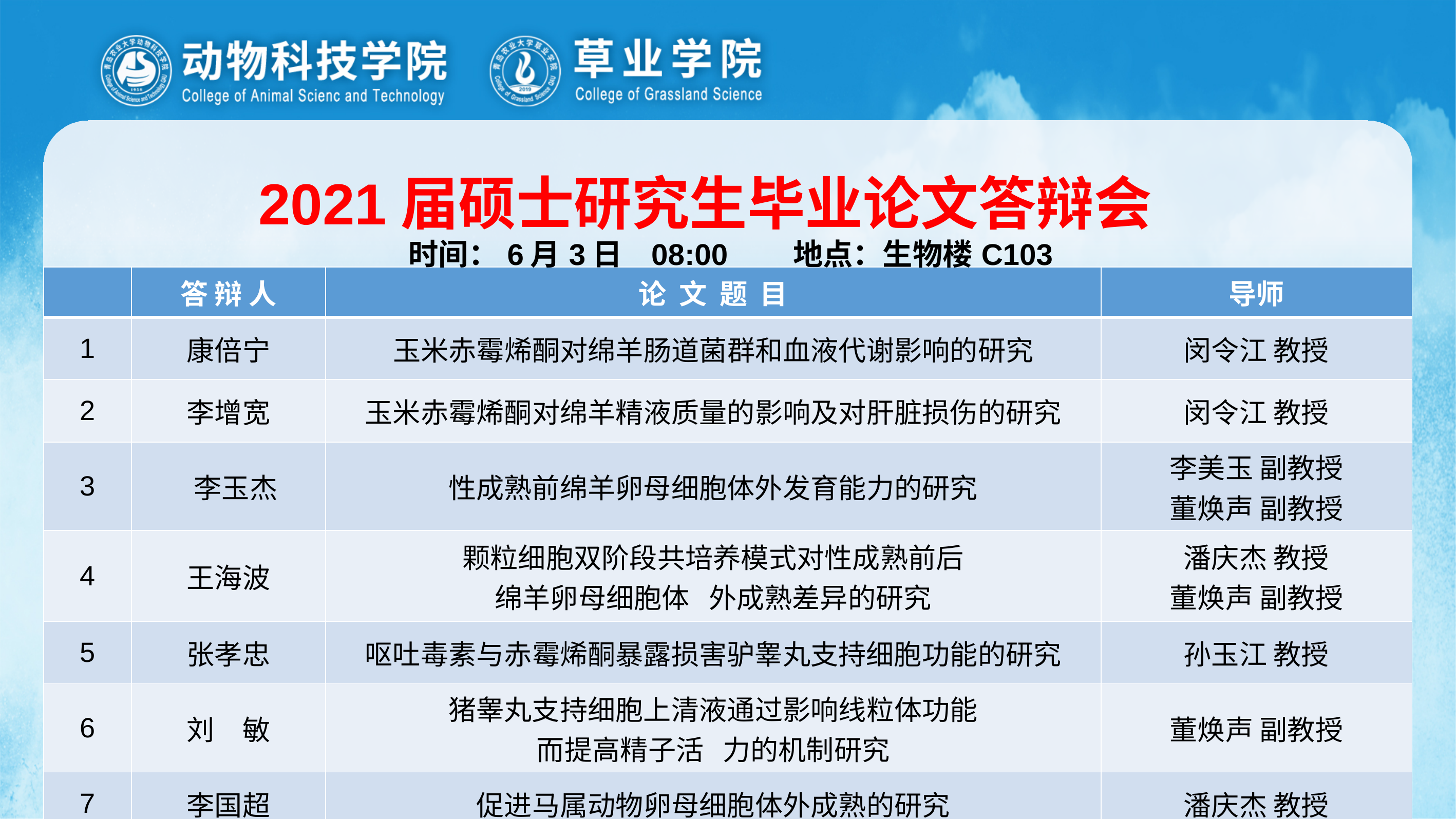

2021届硕士研究生毕业论文答辩会

时间：6月3日   08:00       地点：生物楼C103
|  | 答 辩 人 | 论 文 题 目 | 导师 |
| --- | --- | --- | --- |
| 1 | 康倍宁 | 玉米赤霉烯酮对绵羊肠道菌群和血液代谢影响的研究 | 闵令江 教授 |
| 2 | 李增宽 | 玉米赤霉烯酮对绵羊精液质量的影响及对肝脏损伤的研究 | 闵令江 教授 |
| 3 | 李玉杰 | 性成熟前绵羊卵母细胞体外发育能力的研究 | 李美玉 副教授 董焕声 副教授 |
| 4 | 王海波 | 颗粒细胞双阶段共培养模式对性成熟前后 绵羊卵母细胞体 外成熟差异的研究 | 潘庆杰 教授 董焕声 副教授 |
| 5 | 张孝忠 | 呕吐毒素与赤霉烯酮暴露损害驴睾丸支持细胞功能的研究 | 孙玉江 教授 |
| 6 | 刘　敏 | 猪睾丸支持细胞上清液通过影响线粒体功能 而提高精子活 力的机制研究 | 董焕声 副教授 |
| 7 | 李国超 | 促进马属动物卵母细胞体外成熟的研究 | 潘庆杰 教授 |